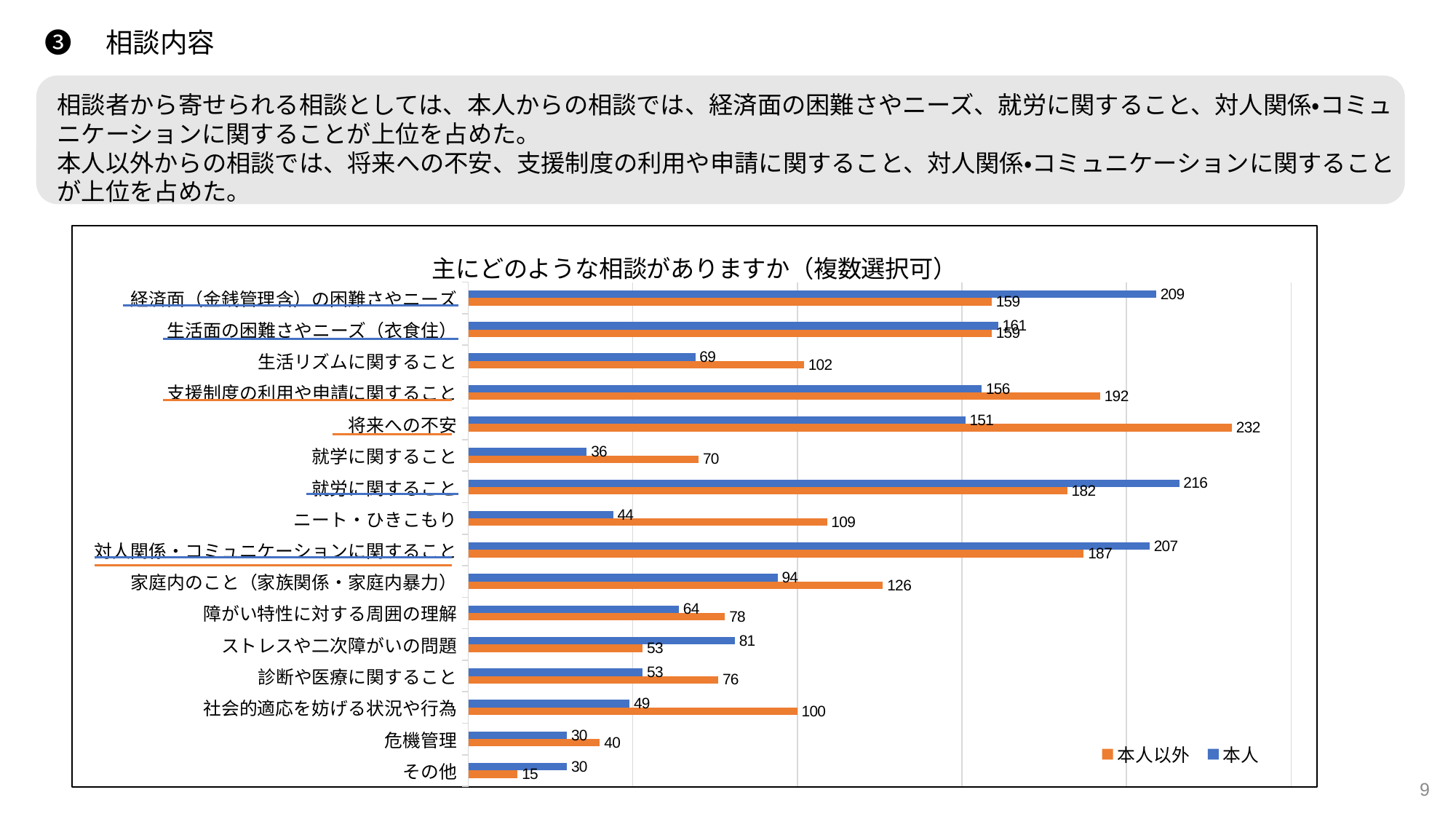

❸　相談内容

相談者から寄せられる相談としては、本人からの相談では、経済面の困難さやニーズ、就労に関すること、対人関係・コミュニケーションに関することが上位を占めた。
本人以外からの相談では、将来への不安、支援制度の利用や申請に関すること、対人関係・コミュニケーションに関することが上位を占めた。

### Chart: 主にどのような相談がありますか（複数選択可）

| Category | 本人 | 本人以外 |
|---|---|---|
| 経済面（金銭管理含）の困難さやニーズ | 209.0 | 159.0 |
| 生活面の困難さやニーズ（衣食住） | 161.0 | 159.0 |
| 生活リズムに関すること | 69.0 | 102.0 |
| 支援制度の利用や申請に関すること | 156.0 | 192.0 |
| 将来への不安 | 151.0 | 232.0 |
| 就学に関すること | 36.0 | 70.0 |
| 就労に関すること | 216.0 | 182.0 |
| ニート・ひきこもり | 44.0 | 109.0 |
| 対人関係・コミュニケーションに関すること | 207.0 | 187.0 |
| 家庭内のこと（家族関係・家庭内暴力） | 94.0 | 126.0 |
| 障がい特性に対する周囲の理解 | 64.0 | 78.0 |
| ストレスや二次障がいの問題 | 81.0 | 53.0 |
| 診断や医療に関すること | 53.0 | 76.0 |
| 社会的適応を妨げる状況や行為 | 49.0 | 100.0 |
| 危機管理 | 30.0 | 40.0 |
| その他 | 30.0 | 15.0 |
9